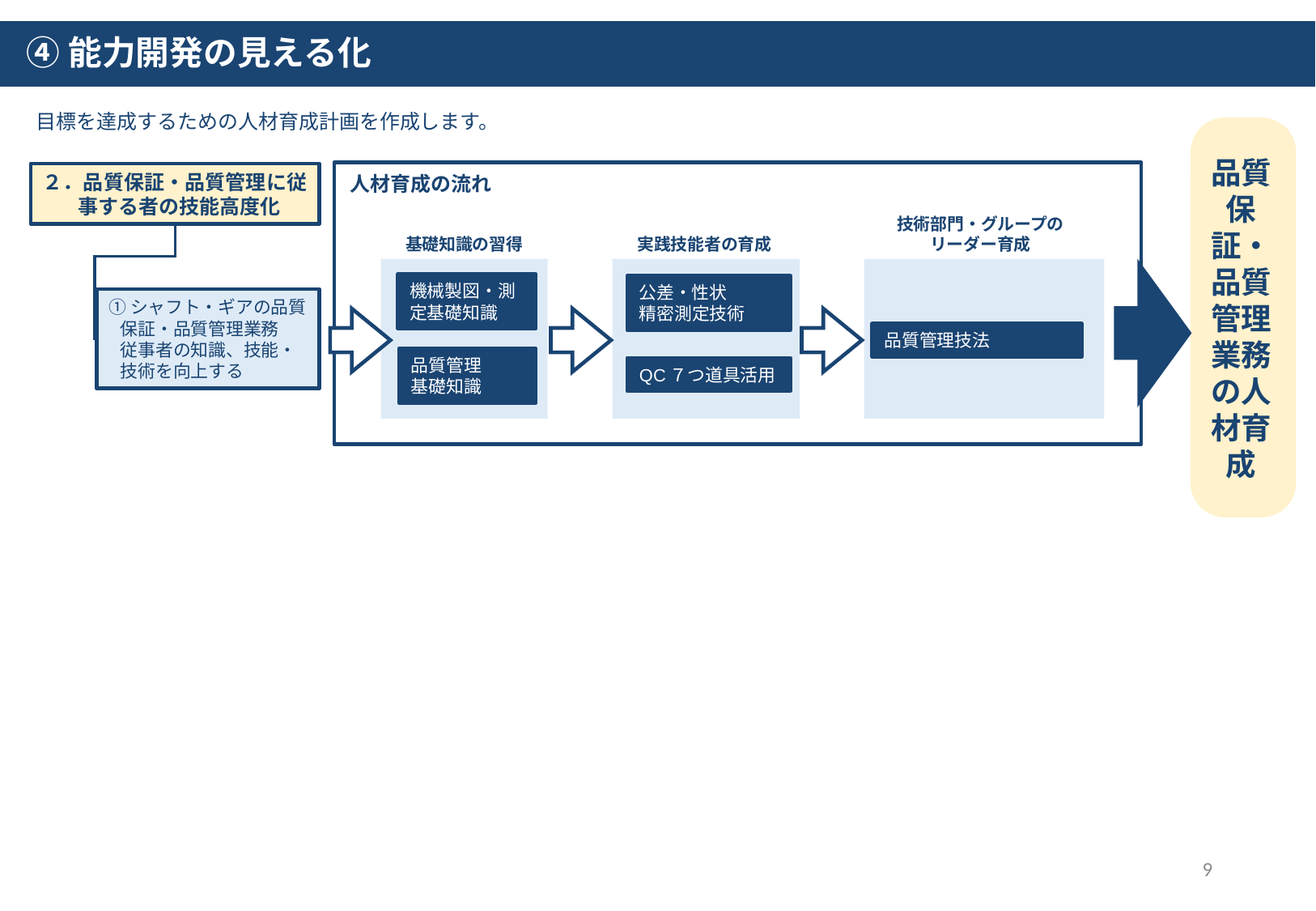

④能力開発の見える化
　目標を達成するための人材育成計画を作成します。

品質保証・品質管理業務の人材育成

２．品質保証・品質管理に従事する者の技能高度化
人材育成の流れ
技術部門・グループの
リーダー育成
実践技能者の育成
基礎知識の習得

機械製図・測定基礎知識
公差・性状
精密測定技術
品質管理技法
QC７つ道具活用

品質管理
基礎知識
①シャフト・ギアの品質
  保証・品質管理業務
  従事者の知識、技能・
  技術を向上する
9